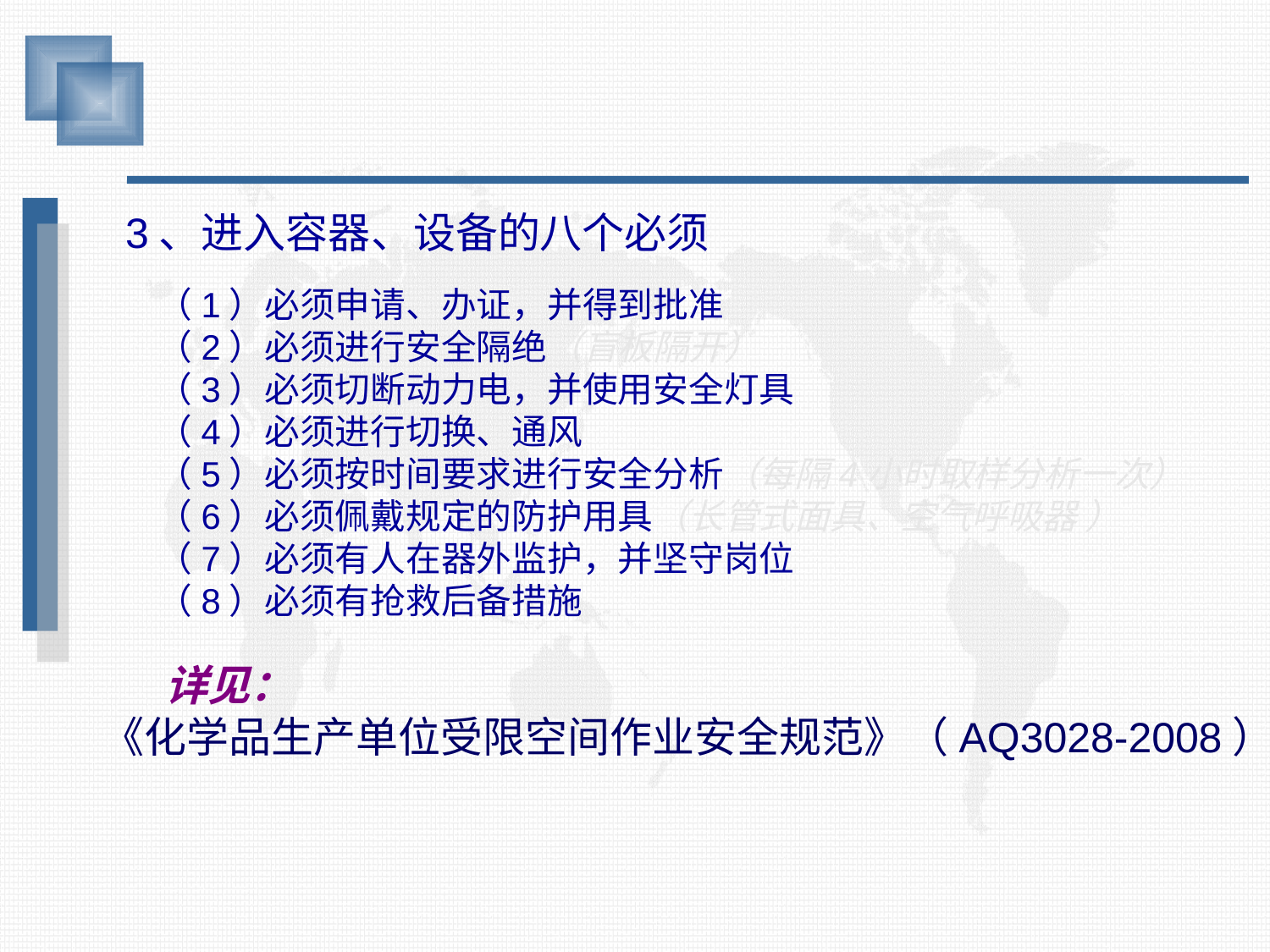

3、进入容器、设备的八个必须
（1）必须申请、办证，并得到批准
（2）必须进行安全隔绝（盲板隔开）
（3）必须切断动力电，并使用安全灯具
（4）必须进行切换、通风
（5）必须按时间要求进行安全分析（每隔4小时取样分析一次）
（6）必须佩戴规定的防护用具（长管式面具、空气呼吸器 ）
（7）必须有人在器外监护，并坚守岗位
（8）必须有抢救后备措施
详见：
《化学品生产单位受限空间作业安全规范》（AQ3028-2008）